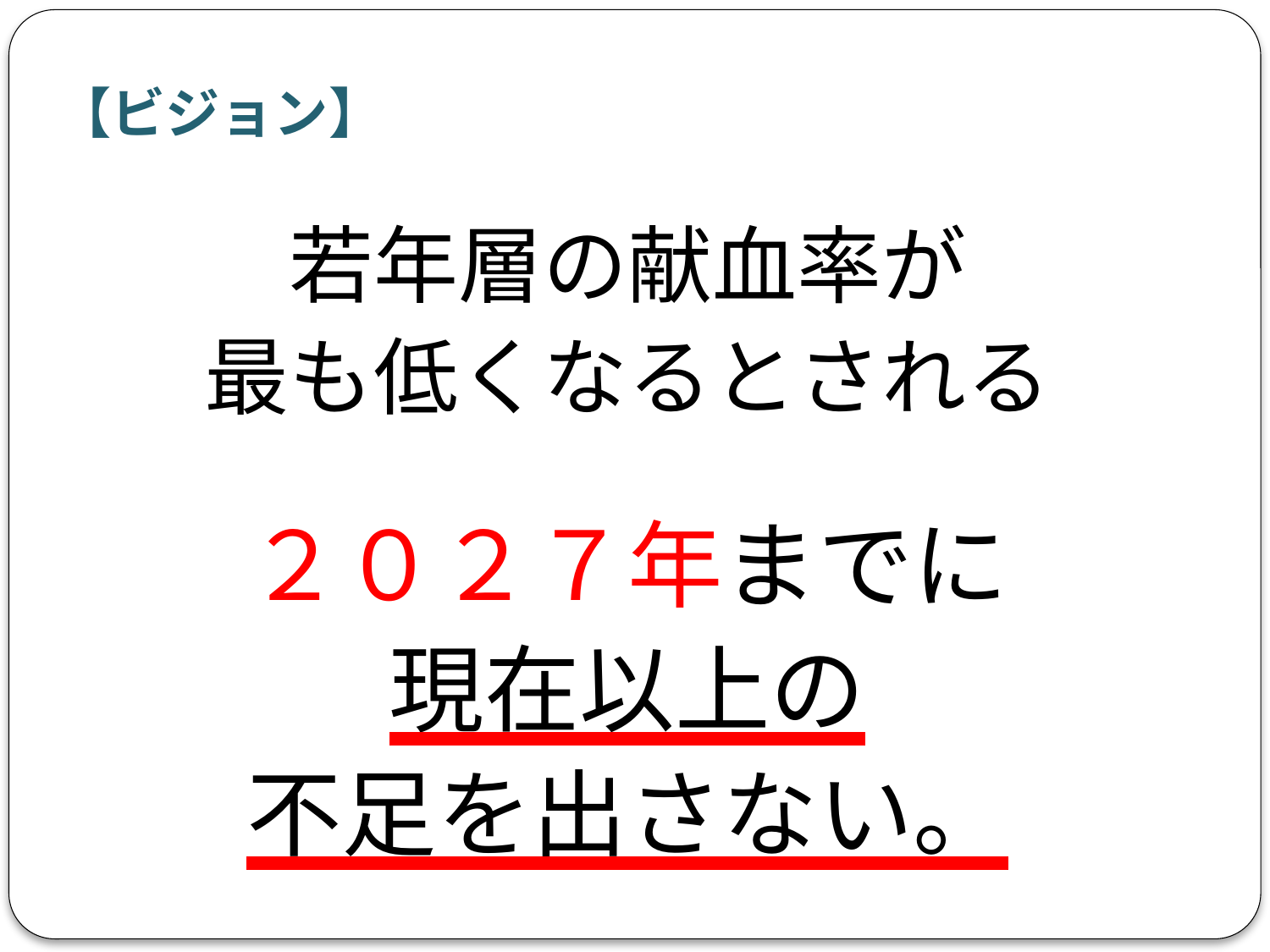

# 【ビジョン】
若年層の献血率が
最も低くなるとされる

２０２７年までに
現在以上の
不足を出さない。